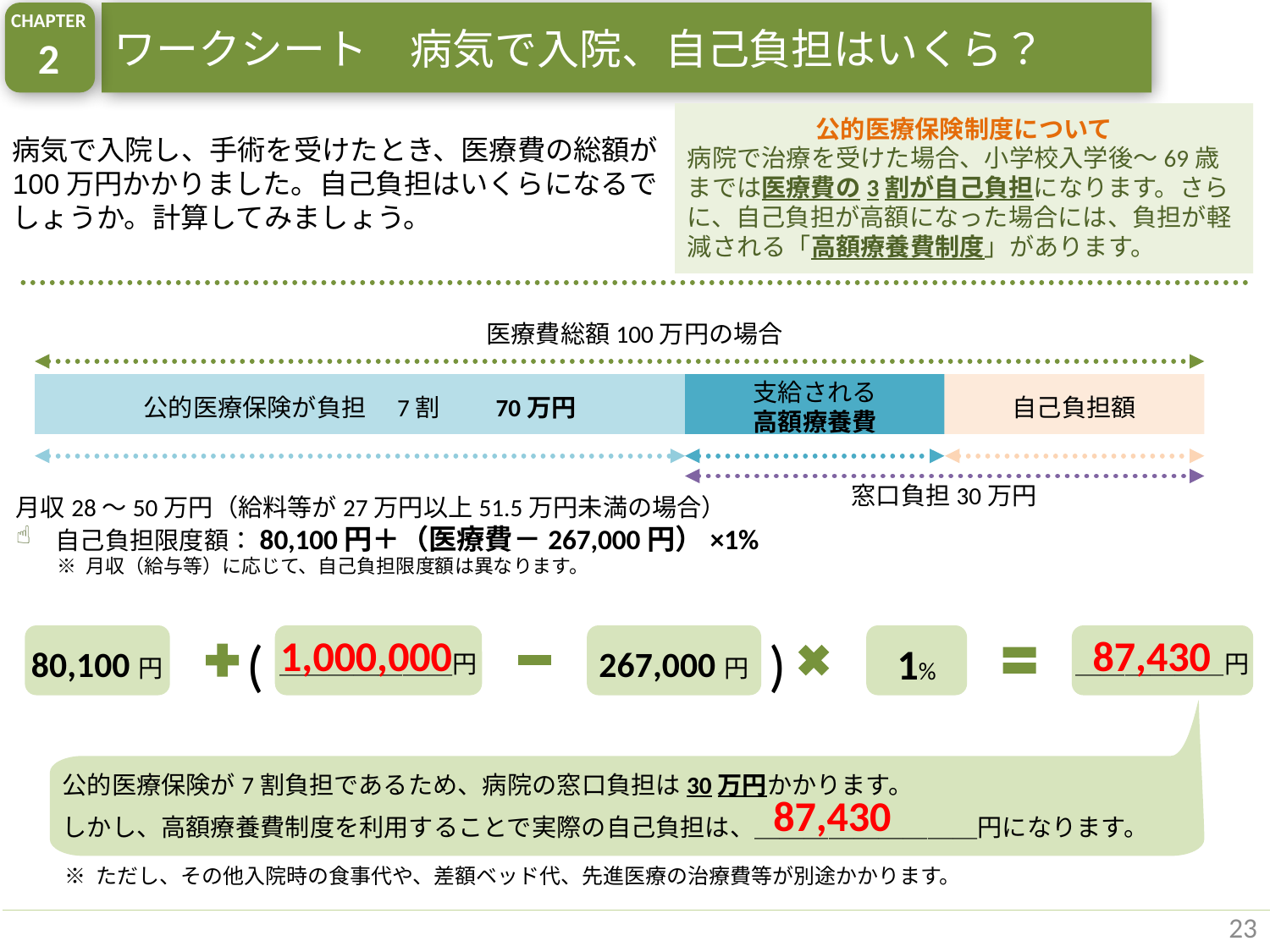

CHAPTER
2
ワークシート　病気で入院、自己負担はいくら？
公的医療保険制度について
病院で治療を受けた場合、小学校入学後～69歳までは医療費の3割が自己負担になります。さらに、自己負担が高額になった場合には、負担が軽減される「高額療養費制度」があります。
病気で入院し、手術を受けたとき、医療費の総額が100万円かかりました。自己負担はいくらになるでしょうか。計算してみましょう。
医療費総額100万円の場合
公的医療保険が負担　7割　　70万円
支給される
高額療養費

自己負担額

窓口負担30万円
月収28～50万円（給料等が27万円以上51.5万円未満の場合）
自己負担限度額：80,100円＋（医療費－267,000円）×1%

※ 月収（給与等）に応じて、自己負担限度額は異なります。
1,000,000
87,430
80,100円
(
＿＿＿＿＿＿＿円
267,000円
)
1%
＿＿＿＿＿＿円

公的医療保険が7割負担であるため、病院の窓口負担は30万円かかります。

しかし、高額療養費制度を利用することで実際の自己負担は、＿＿＿＿＿＿＿＿＿円になります。
87,430
※ ただし、その他入院時の食事代や、差額ベッド代、先進医療の治療費等が別途かかります。
23